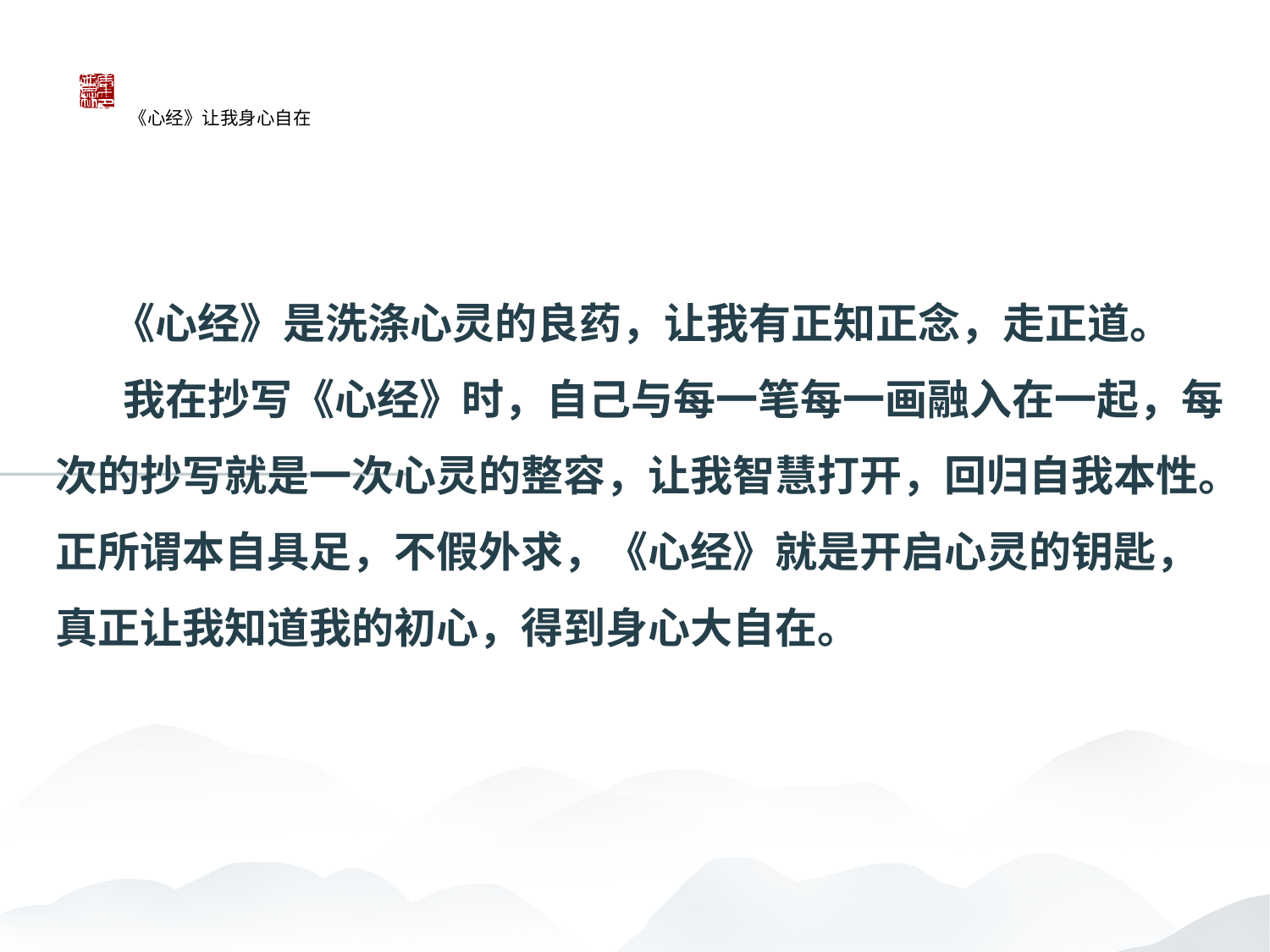

《心经》让我身心自在
     《心经》是洗涤心灵的良药，让我有正知正念，走正道。
      我在抄写《心经》时，自己与每一笔每一画融入在一起，每次的抄写就是一次心灵的整容，让我智慧打开，回归自我本性。正所谓本自具足，不假外求，《心经》就是开启心灵的钥匙，真正让我知道我的初心，得到身心大自在。